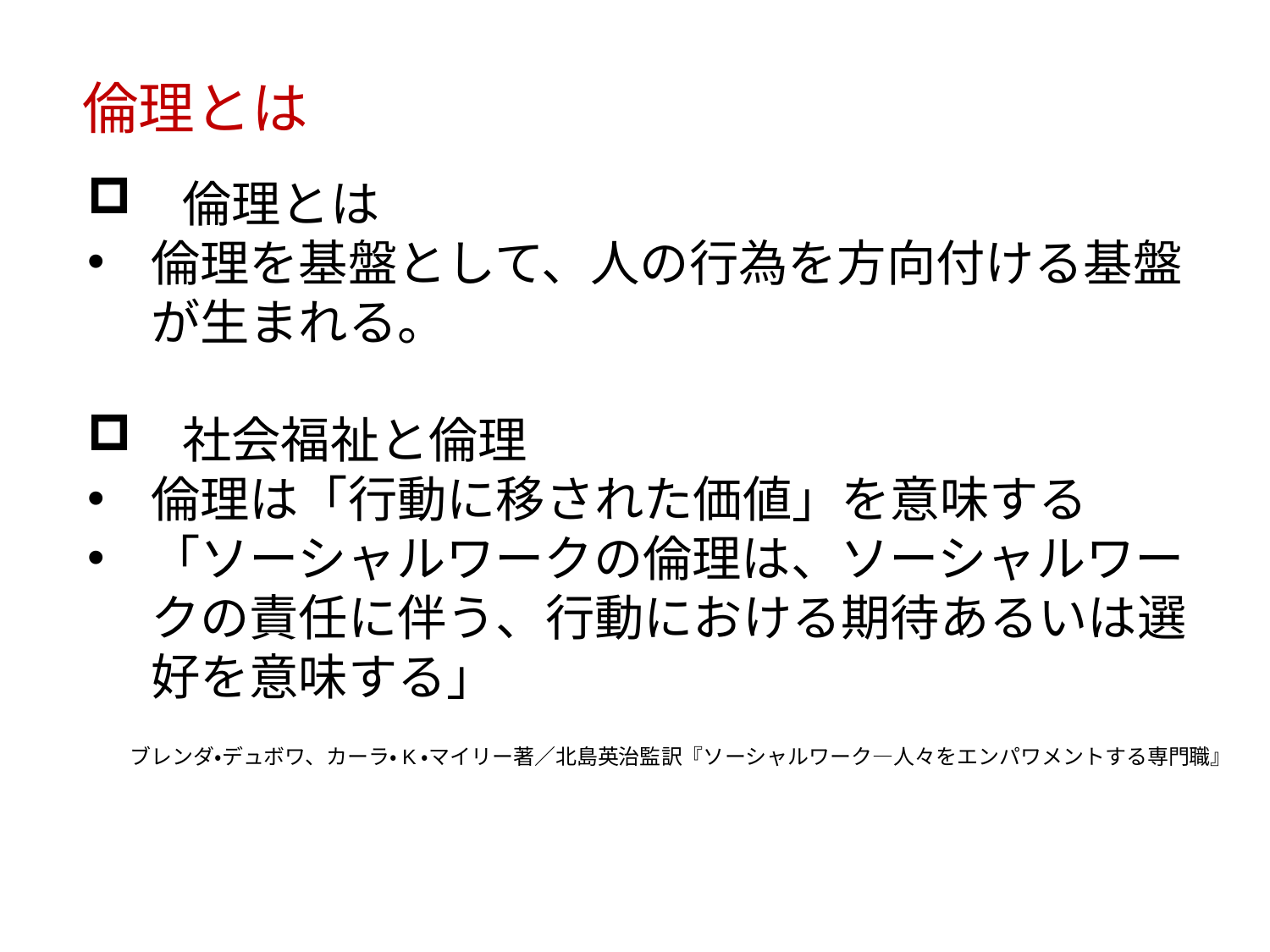

倫理とは
　倫理とは
倫理を基盤として、人の行為を方向付ける基盤が生まれる。

　社会福祉と倫理
倫理は「行動に移された価値」を意味する
「ソーシャルワークの倫理は、ソーシャルワークの責任に伴う、行動における期待あるいは選好を意味する」
ブレンダ・デュボワ、カーラ・K・マイリー著／北島英治監訳『ソーシャルワーク―人々をエンパワメントする専門職』